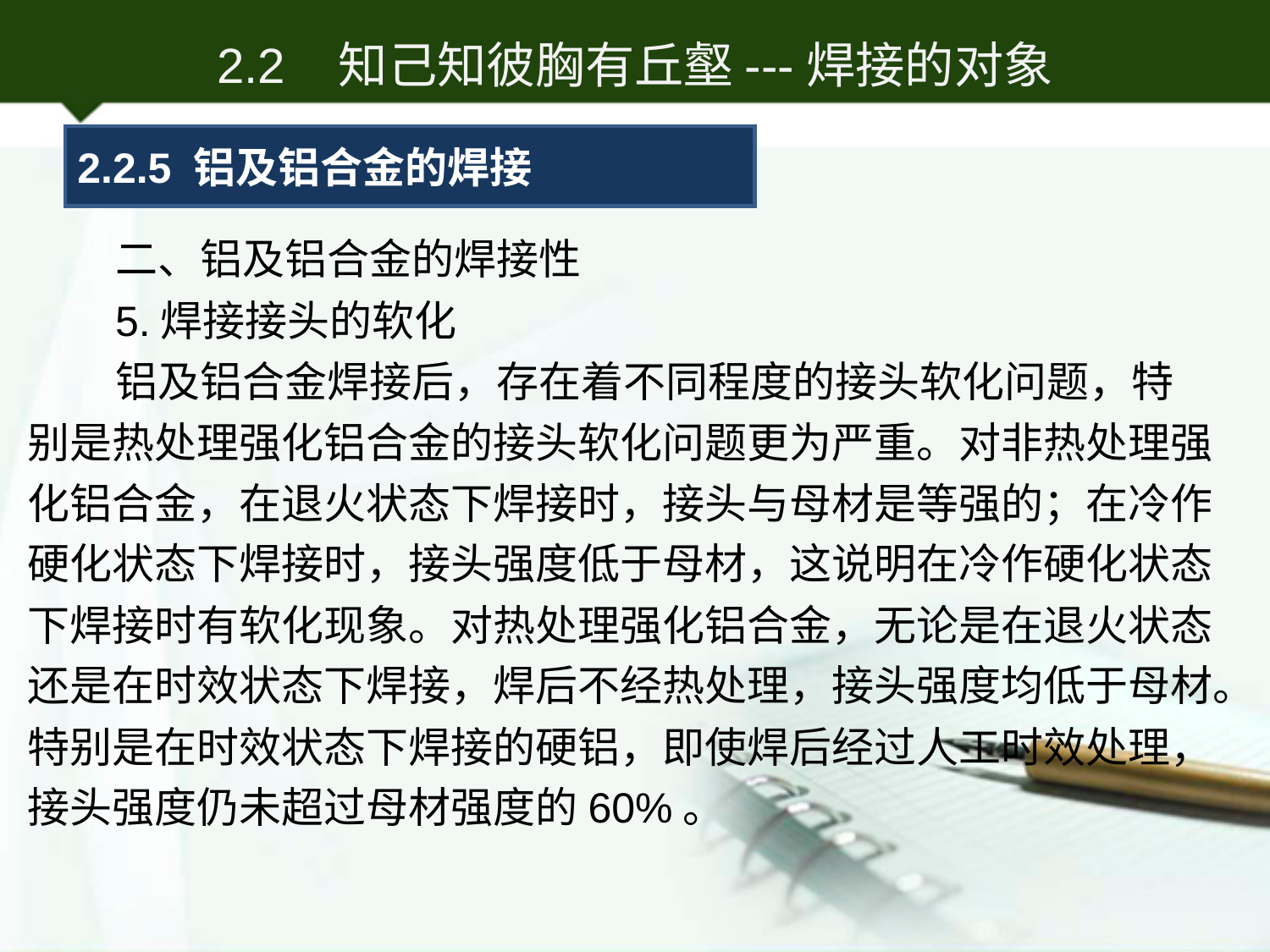

2.2   知己知彼胸有丘壑---焊接的对象
2.2.5 铝及铝合金的焊接
二、铝及铝合金的焊接性
5.焊接接头的软化
铝及铝合金焊接后，存在着不同程度的接头软化问题，特别是热处理强化铝合金的接头软化问题更为严重。对非热处理强化铝合金，在退火状态下焊接时，接头与母材是等强的；在冷作硬化状态下焊接时，接头强度低于母材，这说明在冷作硬化状态下焊接时有软化现象。对热处理强化铝合金，无论是在退火状态还是在时效状态下焊接，焊后不经热处理，接头强度均低于母材。特别是在时效状态下焊接的硬铝，即使焊后经过人工时效处理，接头强度仍未超过母材强度的60%。